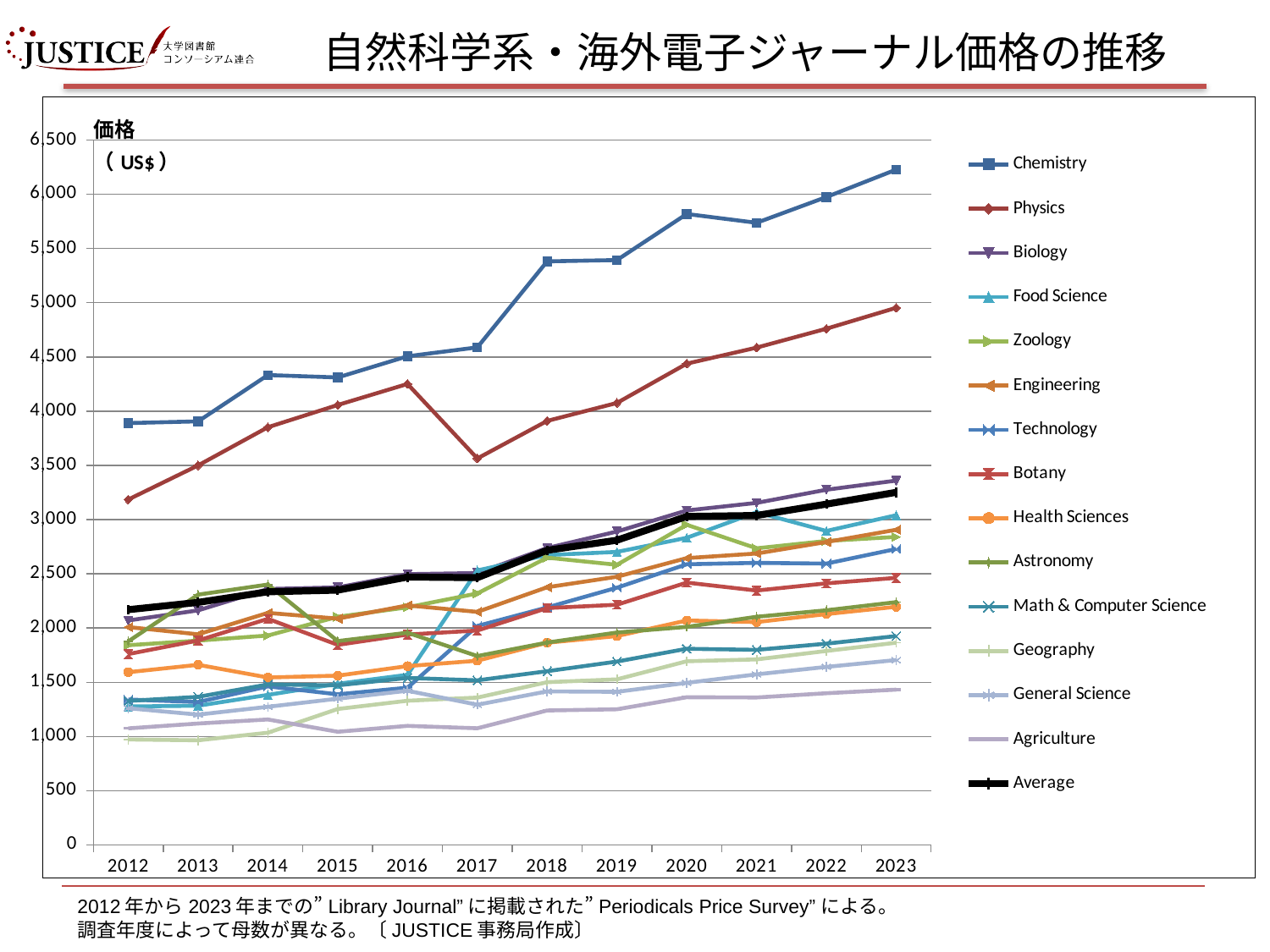

# 自然科学系・海外電子ジャーナル価格の推移

### Chart

| Category | Chemistry | Physics | Biology | Food Science | Zoology | Engineering | Technology | Botany | Health Sciences | Astronomy | Math & Computer Science | Geography | General Science | Agriculture | Average |
|---|---|---|---|---|---|---|---|---|---|---|---|---|---|---|---|
| 2012 | 3890.0 | 3185.0 | 2070.0 | 1277.0 | 1842.0 | 2009.0 | 1341.0 | 1760.0 | 1593.0 | 1877.0 | 1328.0 | 973.0 | 1261.0 | 1075.0 | 2169.512784090909 |
| 2013 | 3906.0 | 3500.0 | 2163.0 | 1284.0 | 1884.0 | 1942.0 | 1318.0 | 1885.0 | 1661.0 | 2308.0 | 1366.0 | 965.0 | 1202.0 | 1120.0 | 2236.408380681818 |
| 2014 | 4333.0 | 3852.0 | 2360.0 | 1384.0 | 1931.0 | 2140.0 | 1462.0 | 2085.0 | 1544.0 | 2401.0 | 1480.0 | 1035.0 | 1274.0 | 1157.0 | 2334.129971590909 |
| 2015 | 4311.0 | 4057.0 | 2375.0 | 1486.0 | 2104.0 | 2087.0 | 1389.0 | 1845.0 | 1561.0 | 1880.0 | 1472.0 | 1254.0 | 1349.0 | 1044.0 | 2349.3977272727275 |
| 2016 | 4506.0 | 4251.0 | 2497.0 | 1569.0 | 2191.0 | 2209.0 | 1450.0 | 1940.0 | 1649.0 | 1957.0 | 1540.0 | 1330.0 | 1422.0 | 1098.0 | 2470.3678977272725 |
| 2017 | 4588.0 | 3564.0 | 2507.0 | 2531.0 | 2319.0 | 2149.0 | 2019.0 | 1977.0 | 1699.0 | 1742.0 | 1518.0 | 1359.0 | 1293.0 | 1076.0 | 2464.6051136363635 |
| 2018 | 5381.0 | 3910.0 | 2738.0 | 2673.0 | 2649.0 | 2376.0 | 2190.0 | 2184.0 | 1865.0 | 1866.0 | 1602.0 | 1501.0 | 1416.0 | 1240.0 | 2716.637784090909 |
| 2019 | 5393.0 | 4076.0 | 2890.0 | 2702.0 | 2583.0 | 2473.0 | 2372.0 | 2215.0 | 1926.0 | 1959.0 | 1691.0 | 1527.0 | 1412.0 | 1251.0 | 2809.559659090909 |
| 2020 | 5818.0 | 4438.0 | 3084.0 | 2832.0 | 2952.0 | 2645.0 | 2588.0 | 2419.0 | 2070.0 | 2011.0 | 1809.0 | 1694.0 | 1495.0 | 1362.0 | 3028.9332386363635 |
| 2021 | 5737.0 | 4586.0 | 3154.0 | 3068.0 | 2735.0 | 2687.0 | 2601.0 | 2346.0 | 2055.0 | 2104.0 | 1799.0 | 1711.0 | 1573.0 | 1360.0 | 3037.7151988636365 |
| 2022 | 5974.0 | 4760.0 | 3275.0 | 2895.0 | 2803.0 | 2793.0 | 2594.0 | 2412.0 | 2129.0 | 2164.0 | 1856.0 | 1789.0 | 1642.0 | 1399.0 | 3142.396306818182 |
| 2023 | 6227.0 | 4953.0 | 3360.0 | 3040.0 | 2840.0 | 2906.0 | 2729.0 | 2463.0 | 2196.0 | 2239.0 | 1926.0 | 1865.0 | 1705.0 | 1432.0 | 3251.2386363636365 |
2012年から2023年までの”Library Journal”に掲載された”Periodicals Price Survey”による。
調査年度によって母数が異なる。〔JUSTICE事務局作成〕